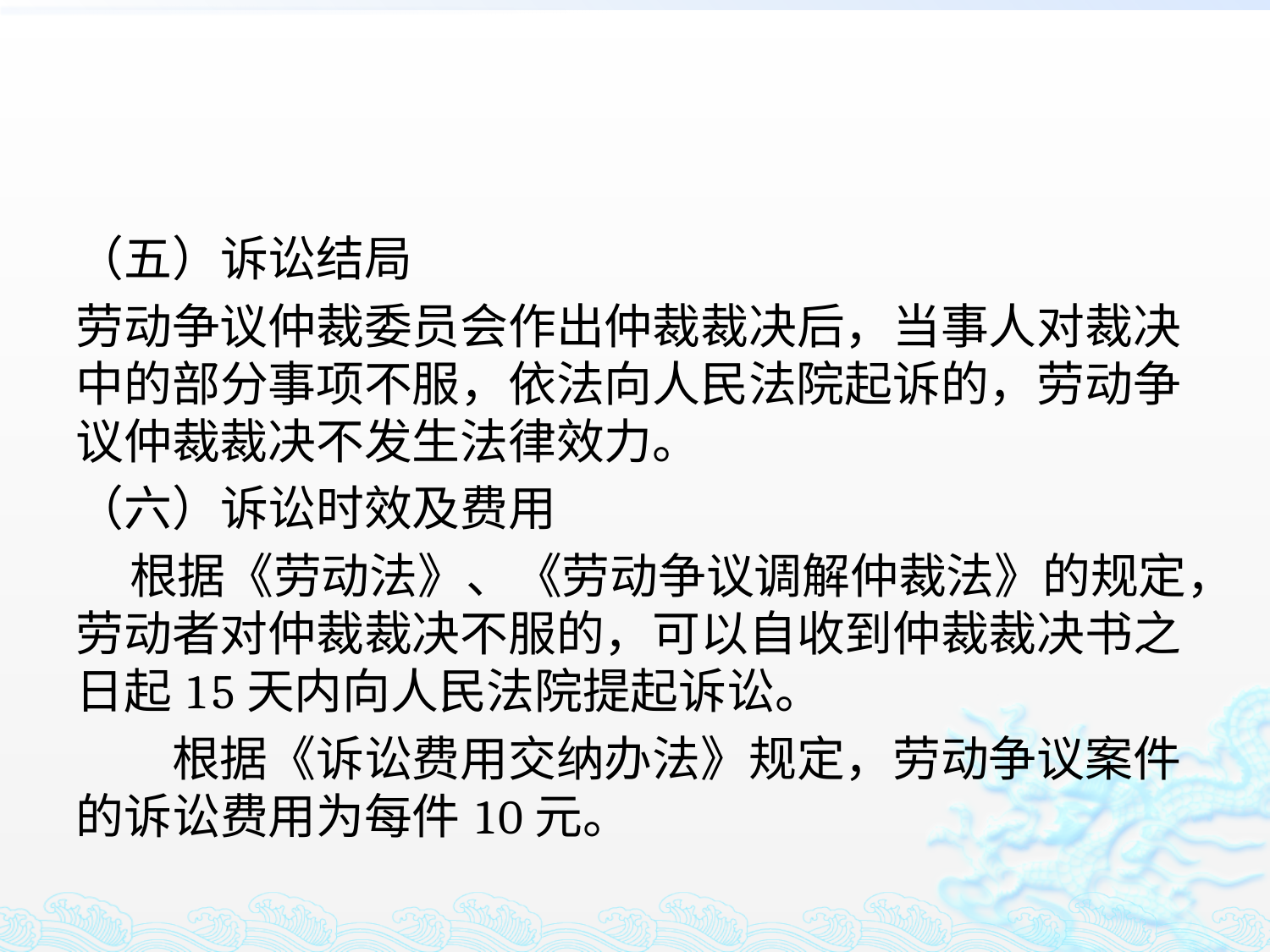

#
（五）诉讼结局
劳动争议仲裁委员会作出仲裁裁决后，当事人对裁决中的部分事项不服，依法向人民法院起诉的，劳动争议仲裁裁决不发生法律效力。
（六）诉讼时效及费用
    根据《劳动法》、《劳动争议调解仲裁法》的规定，劳动者对仲裁裁决不服的，可以自收到仲裁裁决书之日起15天内向人民法院提起诉讼。
　　根据《诉讼费用交纳办法》规定，劳动争议案件的诉讼费用为每件10元。